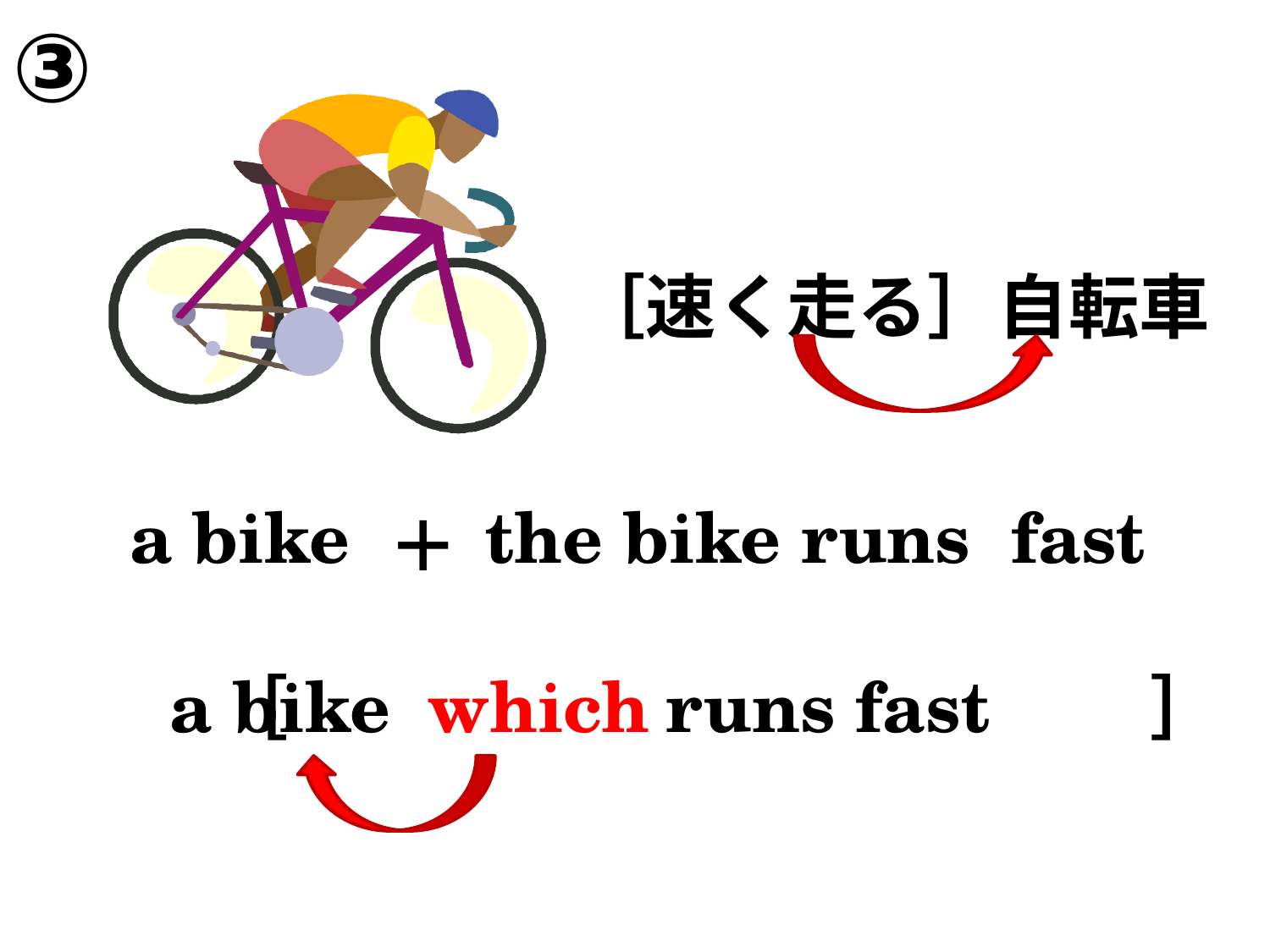

③

［速く走る］自転車
the bike runs  fast
a bike
＋
 a bike
which
runs fast
［　　　　　　　　　　　　 ］